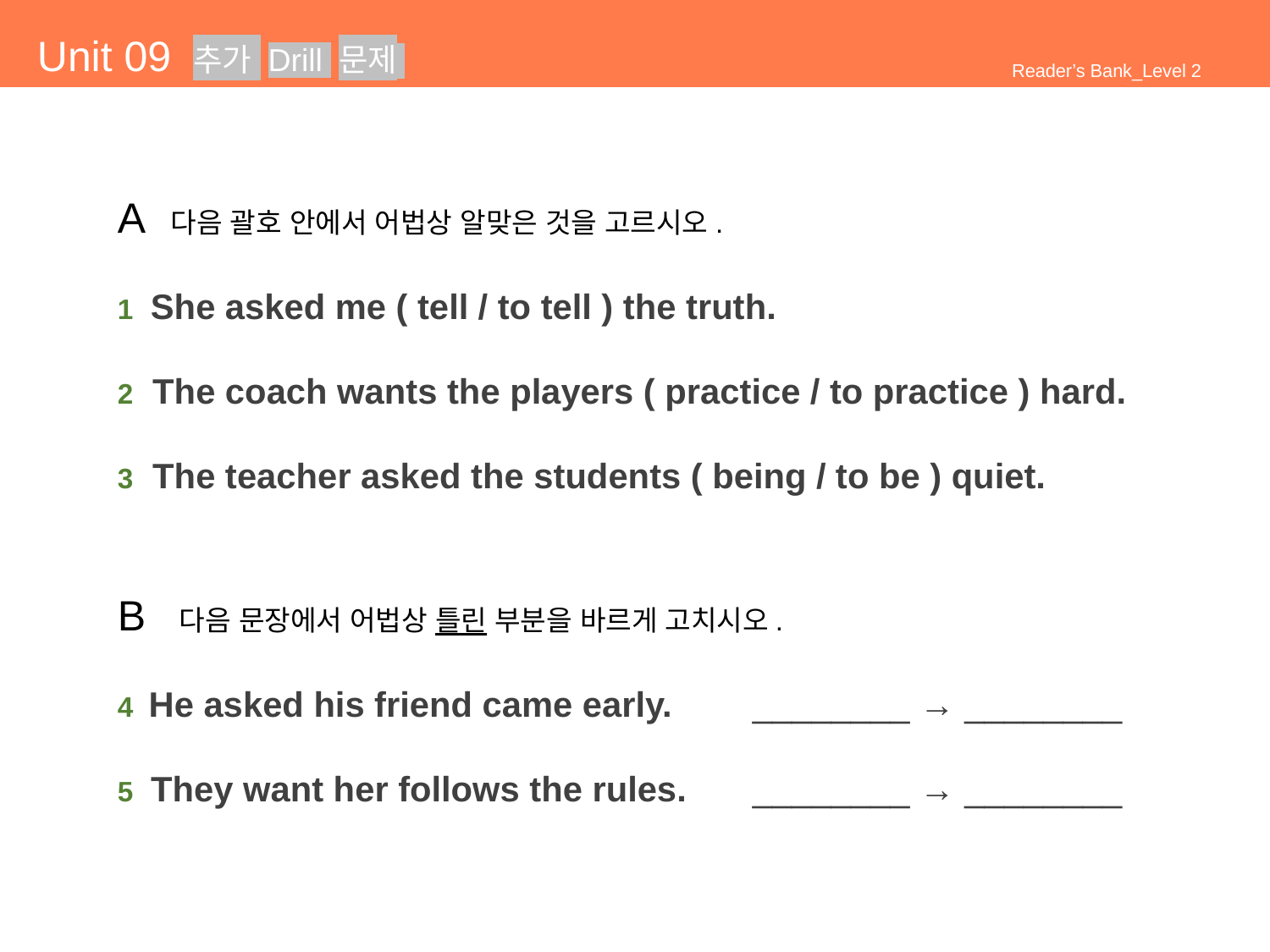

# Unit 09 추가 Drill 문제
Reader’s Bank_Level 2

A  다음 괄호 안에서 어법상 알맞은 것을 고르시오.
1  She asked me ( tell / to tell ) the truth.
2  The coach wants the players ( practice / to practice ) hard.
3  The teacher asked the students ( being / to be ) quiet.

B  다음 문장에서 어법상 틀린 부분을 바르게 고치시오.
4  He asked his friend came early.	________ → ________
5  They want her follows the rules.	________ → ________